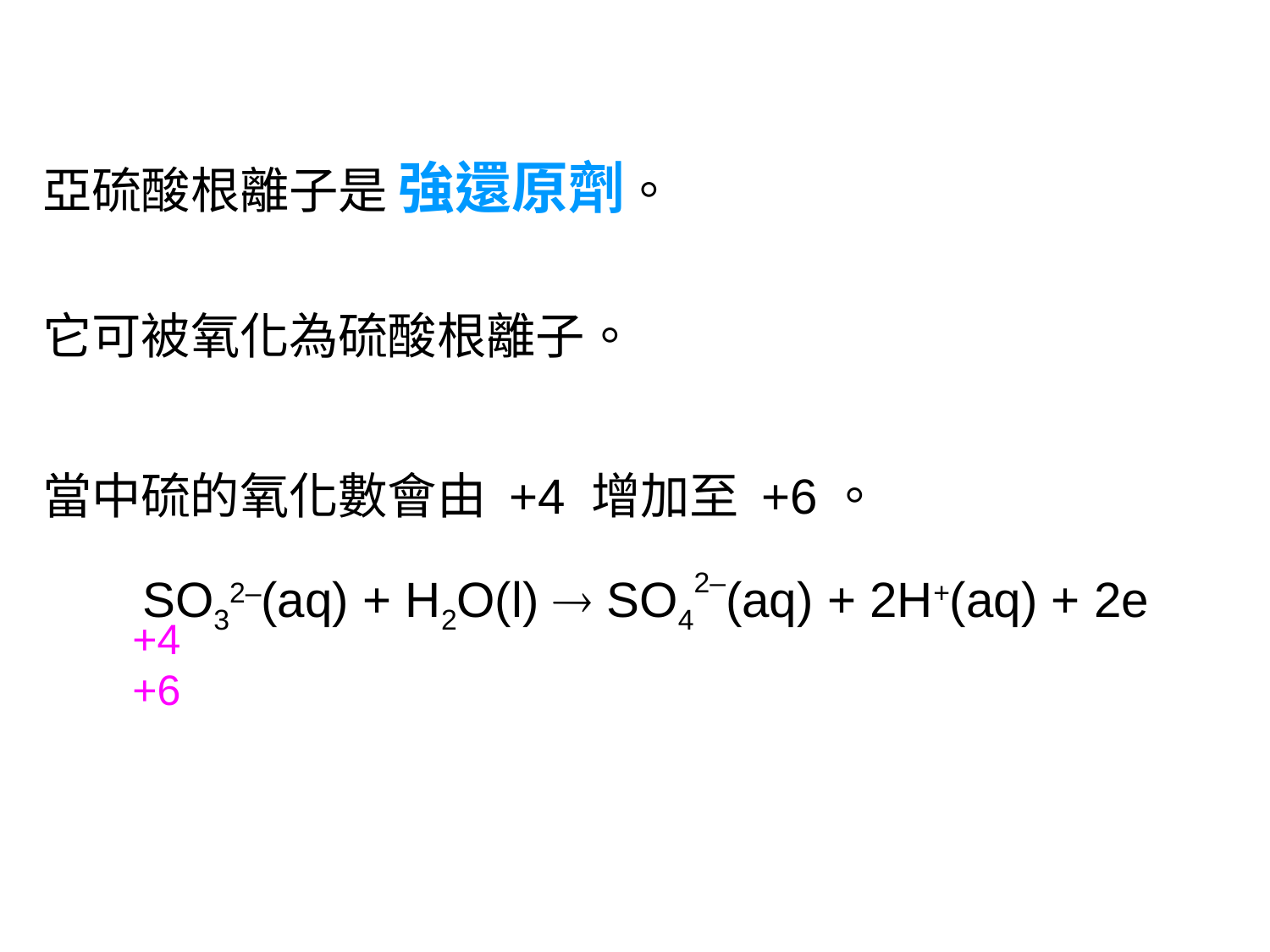

亞硫酸根離子是 強還原劑。
它可被氧化為硫酸根離子。
當中硫的氧化數會由 +4 增加至 +6。
SO32–(aq) + H2O(l) → SO42–(aq) + 2H+(aq) + 2e
+4                                      +6